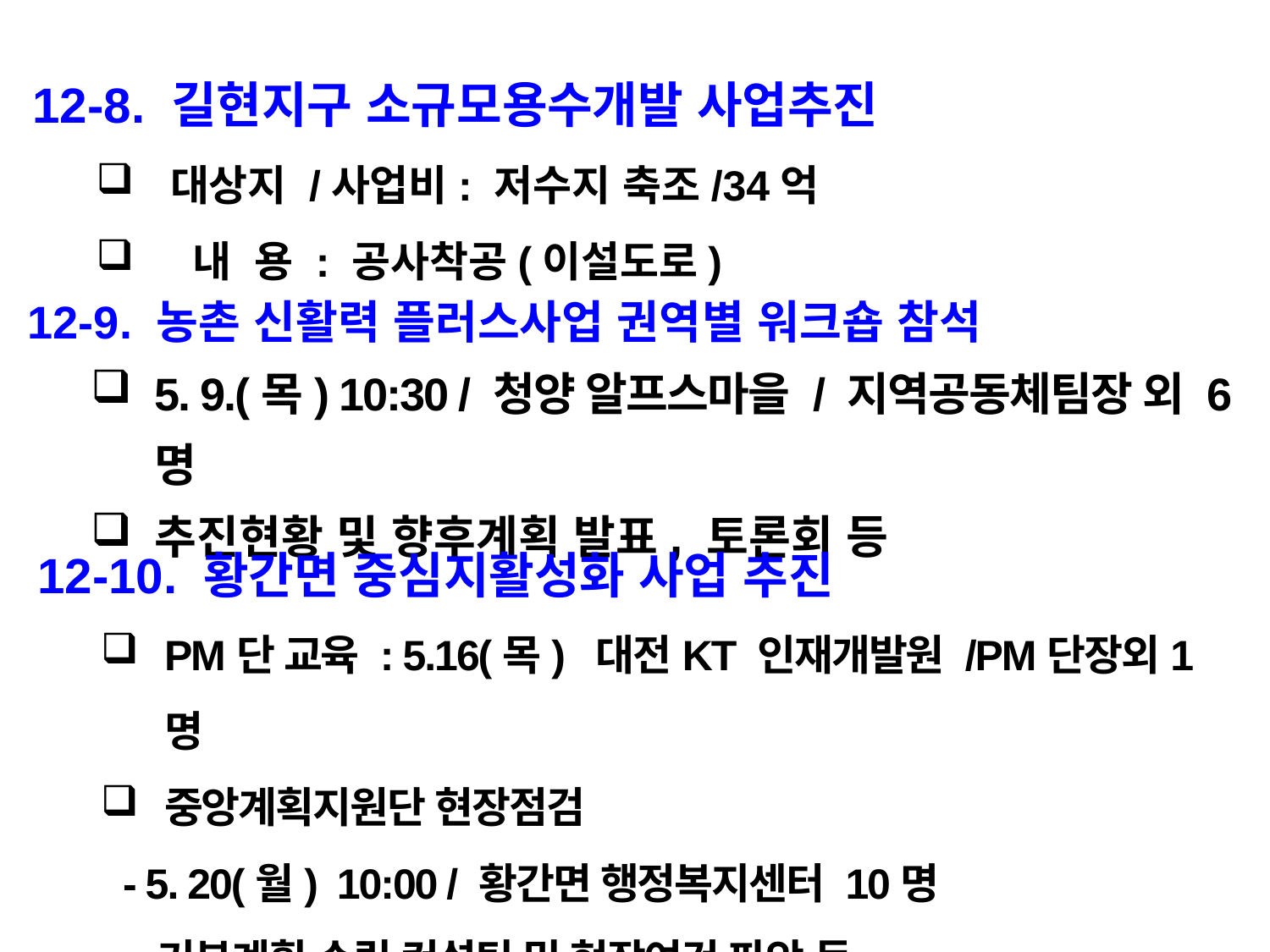

12-8. 길현지구 소규모용수개발 사업추진
대상지 /사업비: 저수지 축조/34억
 내  용 : 공사착공(이설도로)
12-9. 농촌 신활력 플러스사업 권역별 워크숍 참석
5. 9.(목) 10:30 / 청양 알프스마을 / 지역공동체팀장 외 6명
추진현황 및 향후계획 발표, 토론회 등
12-10. 황간면 중심지활성화 사업 추진
PM단 교육 : 5.16(목)  대전KT 인재개발원 /PM단장외1명
중앙계획지원단 현장점검
  - 5. 20(월)  10:00 / 황간면 행정복지센터 10명
  - 기본계획 수립 컨설팅 및 현장여건 파악 등